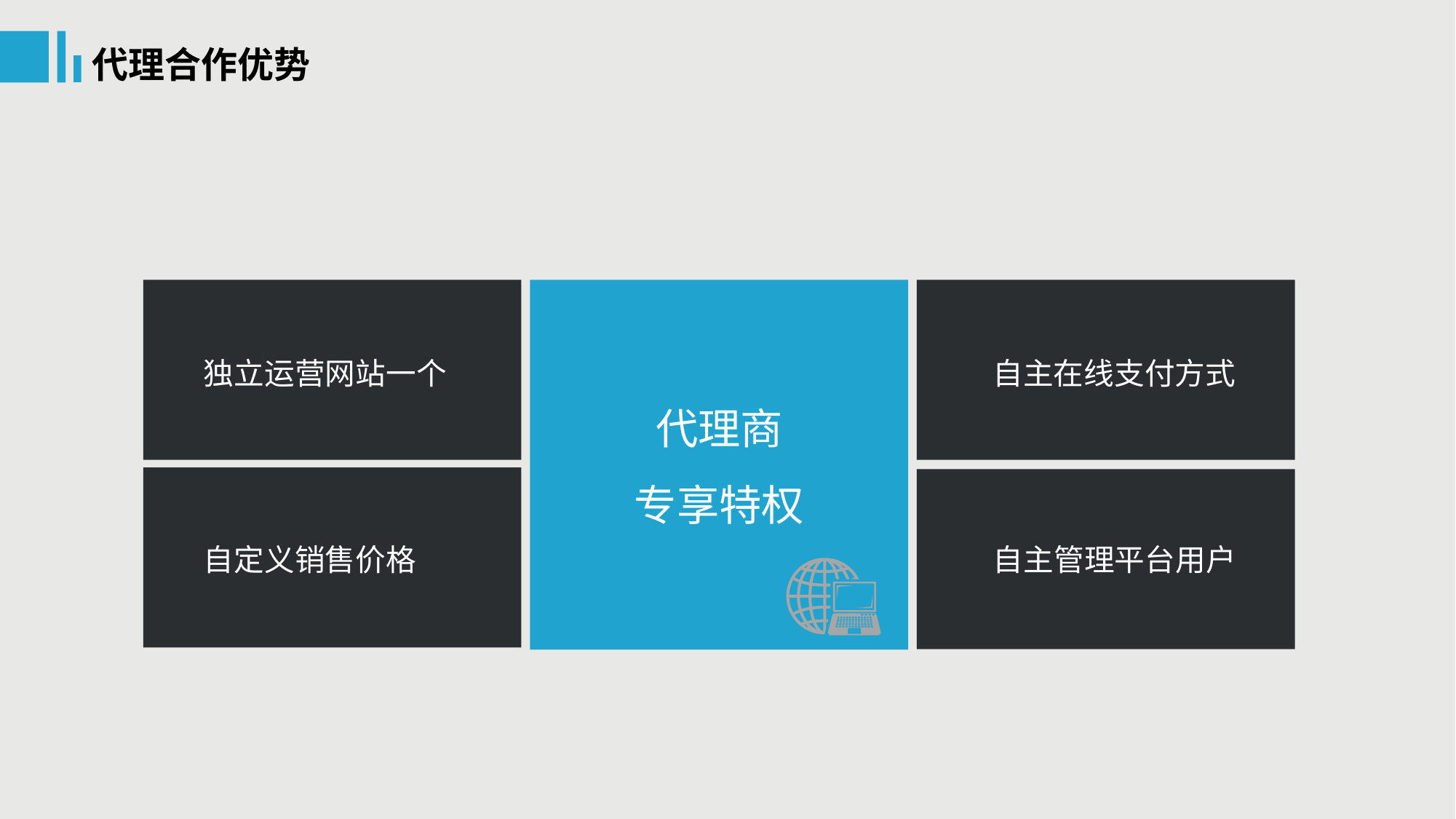

代理合作优势

独立运营网站一个
自主在线支付方式
代理商
专享特权

自定义销售价格
自主管理平台用户